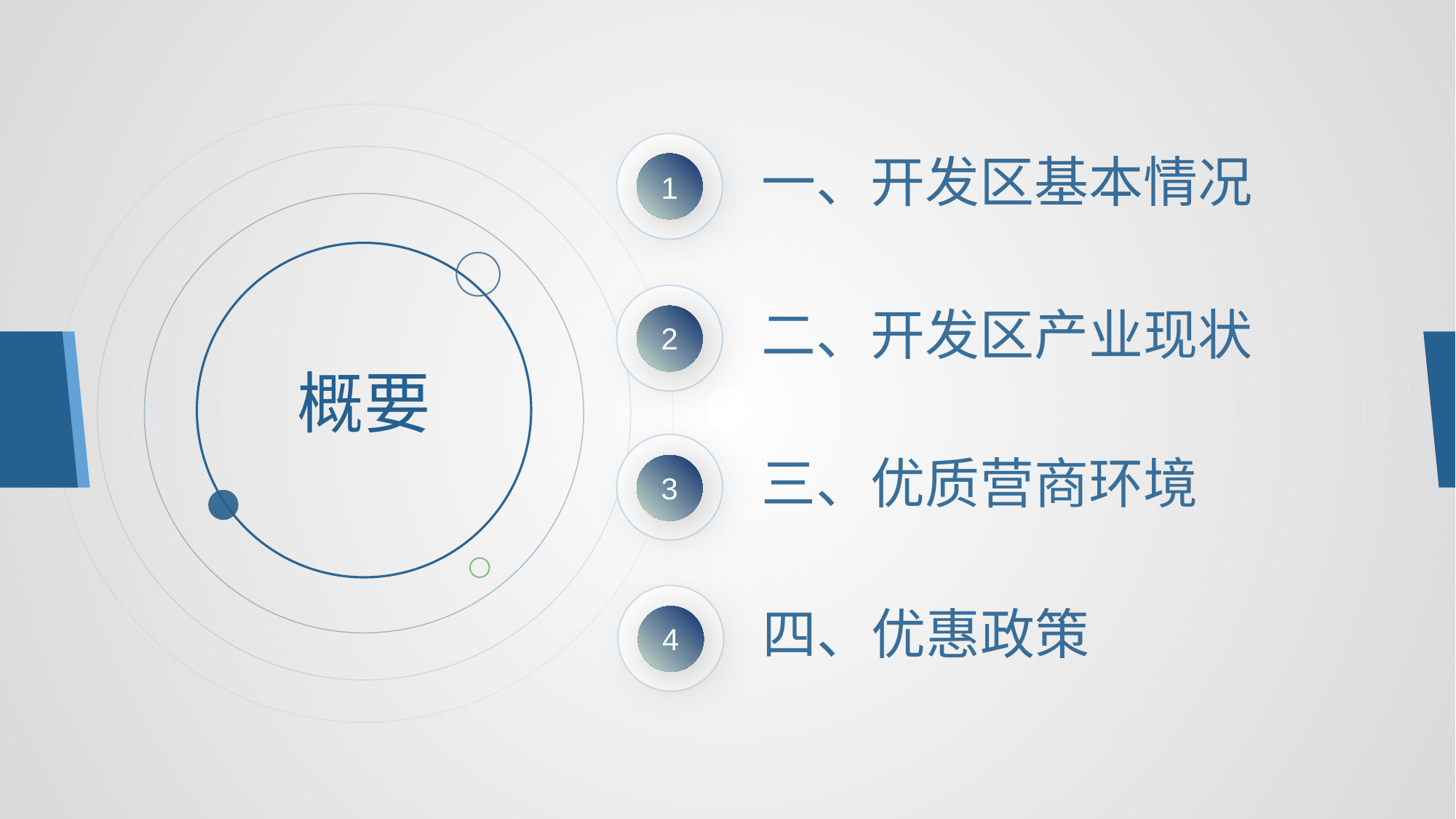

一、开发区基本情况

1

二、开发区产业现状
2

概要

三、优质营商环境
3

四、优惠政策
4